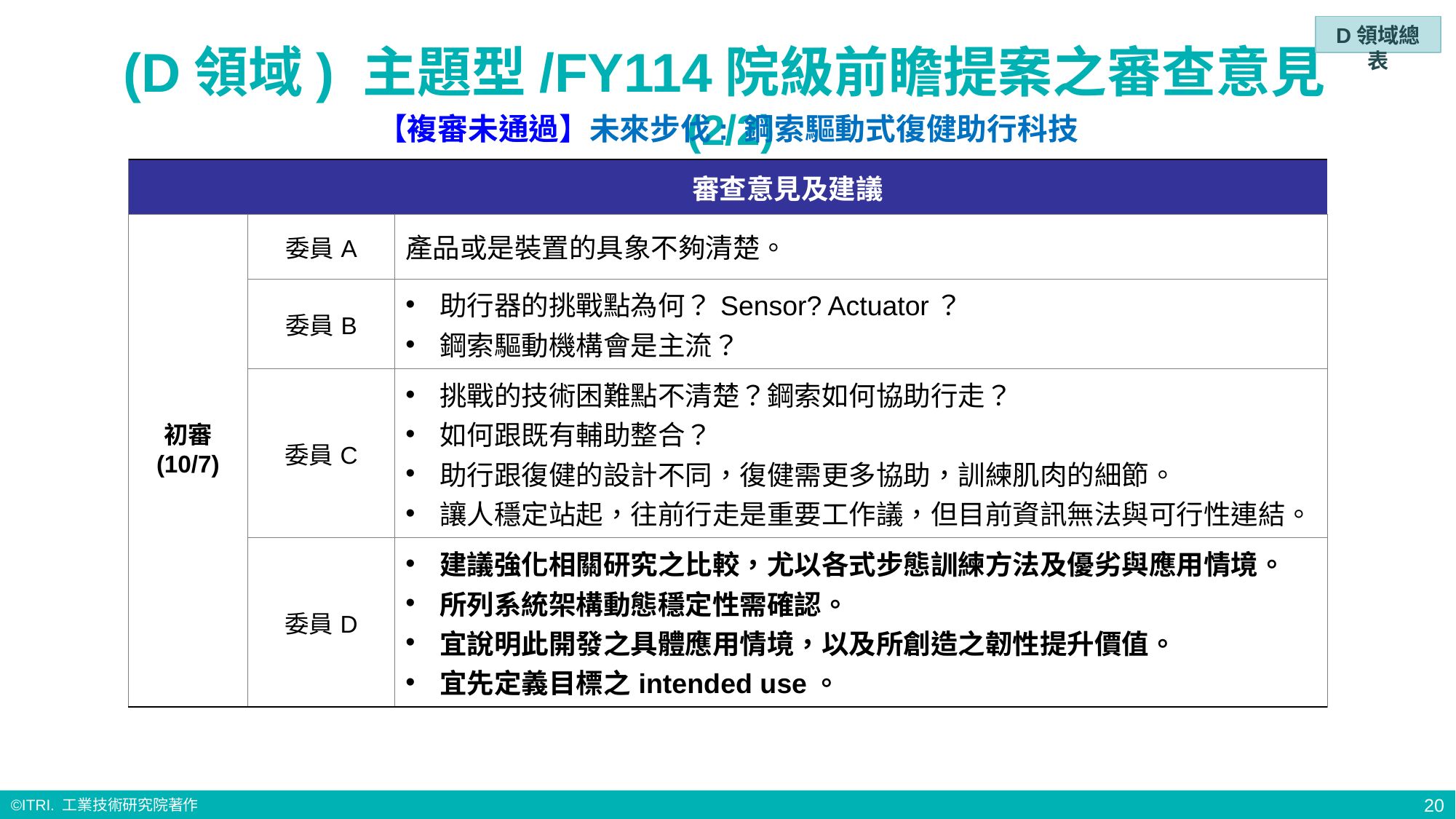

D領域總表
# (D領域) 主題型/FY114院級前瞻提案之審查意見(2/2)
【複審未通過】未來步伐: 鋼索驅動式復健助行科技

|  | 審查意見及建議 | 審查意見及建議 |
| --- | --- | --- |
| 初審 (10/7) | 委員A | 產品或是裝置的具象不夠清楚。 |
|  | 委員B | 助行器的挑戰點為何？Sensor? Actuator？ 鋼索驅動機構會是主流？ |
|  | 委員C | 挑戰的技術困難點不清楚？鋼索如何協助行走？ 如何跟既有輔助整合？ 助行跟復健的設計不同，復健需更多協助，訓練肌肉的細節。 讓人穩定站起，往前行走是重要工作議，但目前資訊無法與可行性連結。 |
|  | 委員D | 建議強化相關研究之比較，尤以各式步態訓練方法及優劣與應用情境。 所列系統架構動態穩定性需確認。 宜說明此開發之具體應用情境，以及所創造之韌性提升價值。 宜先定義目標之intended use。 |
20